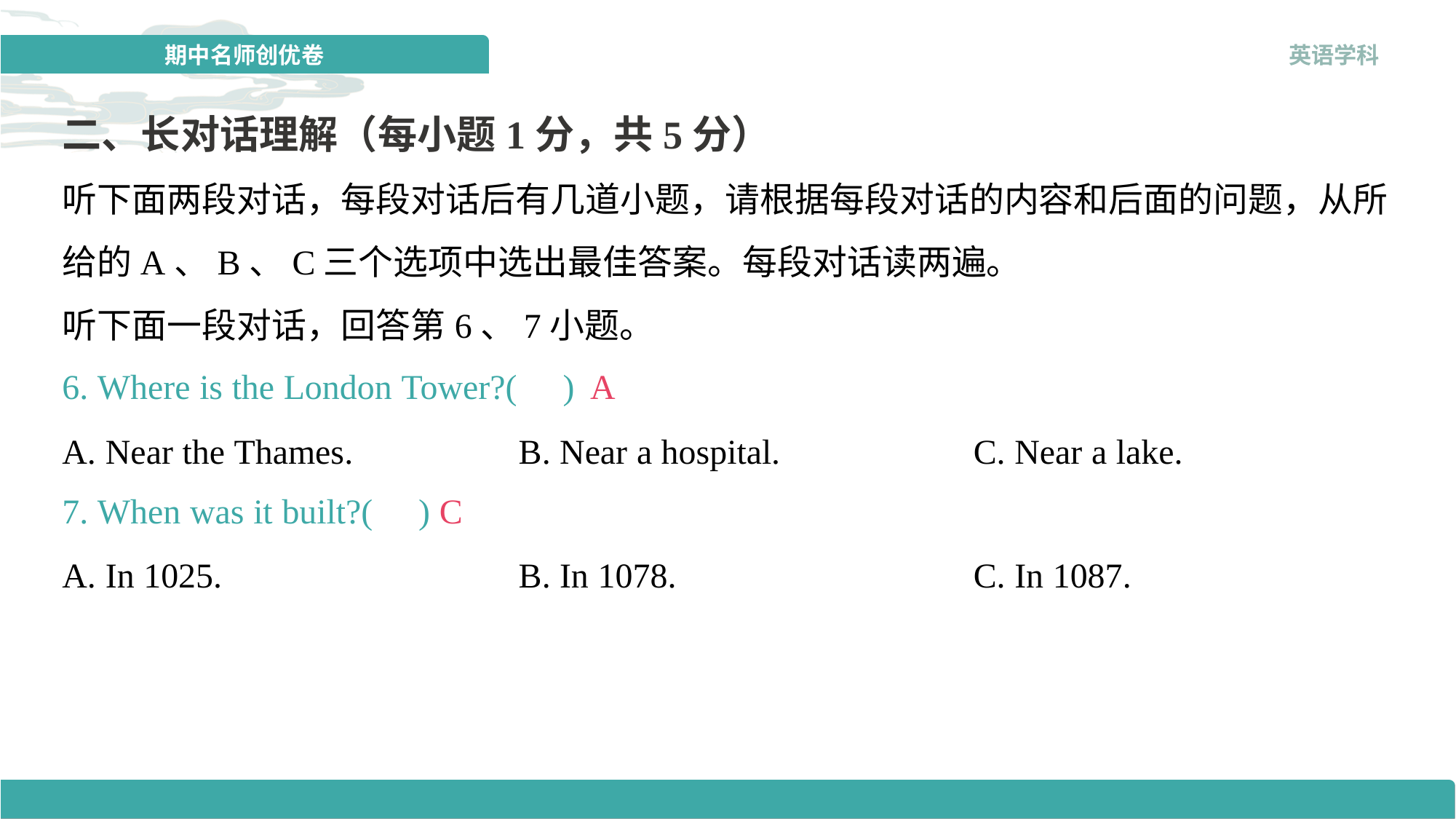

二、长对话理解（每小题1分，共5分）
听下面两段对话，每段对话后有几道小题，请根据每段对话的内容和后面的问题，从所给的A、B、C三个选项中选出最佳答案。每段对话读两遍。
听下面一段对话，回答第6、7小题。
6. Where is the London Tower?(     )
A
A. Near the Thames.	B. Near a hospital.	C. Near a lake.
7. When was it built?(     )
C
A. In 1025.	B. In 1078.	C. In 1087.